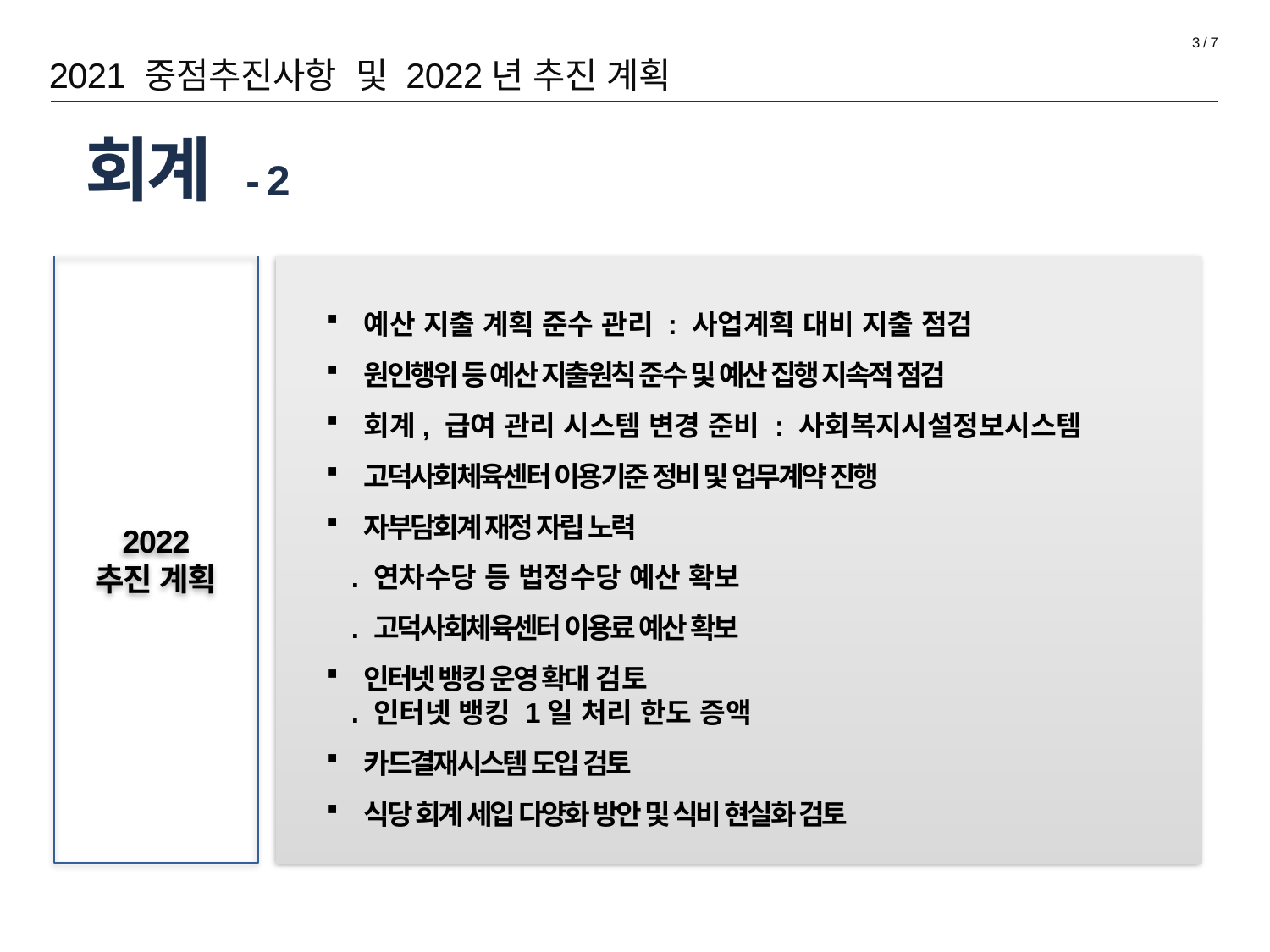

3 / 7
2021 중점추진사항  및 2022년 추진 계획
# 회계 - 2
2022
추진 계획
예산 지출 계획 준수 관리 : 사업계획 대비 지출 점검
원인행위 등 예산 지출원칙 준수 및 예산 집행 지속적 점검
회계, 급여 관리 시스템 변경 준비 : 사회복지시설정보시스템
고덕사회체육센터 이용기준 정비 및 업무계약 진행
자부담회계 재정 자립 노력
        . 연차수당 등 법정수당 예산 확보
        . 고덕사회체육센터 이용료 예산 확보
인터넷 뱅킹 운영 확대 검토
        . 인터넷 뱅킹 1일 처리 한도 증액
카드결재시스템 도입 검토
식당 회계 세입 다양화 방안 및 식비 현실화 검토